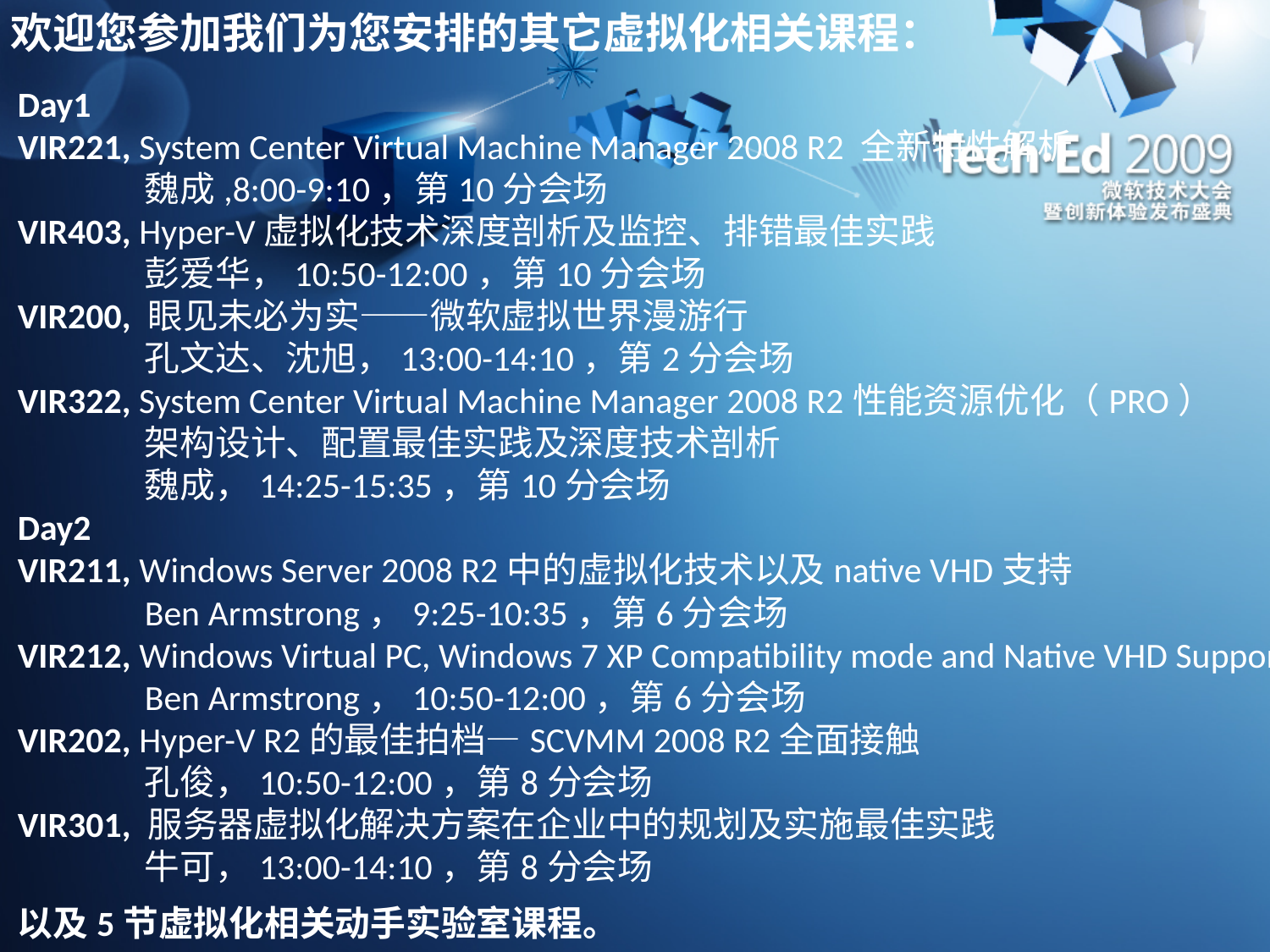

# 欢迎您参加我们为您安排的其它虚拟化相关课程：

Day1
VIR221, System Center Virtual Machine Manager 2008 R2 全新特性解析
	魏成,8:00-9:10，第10分会场
VIR403, Hyper-V虚拟化技术深度剖析及监控、排错最佳实践
	彭爱华，10:50-12:00，第10分会场
VIR200, 眼见未必为实——微软虚拟世界漫游行
	孔文达、沈旭，13:00-14:10，第2分会场
VIR322, System Center Virtual Machine Manager 2008 R2性能资源优化（PRO）
	架构设计、配置最佳实践及深度技术剖析
	魏成，14:25-15:35，第10分会场
Day2
VIR211, Windows Server 2008 R2中的虚拟化技术以及native VHD支持
	Ben Armstrong，9:25-10:35，第6分会场
VIR212, Windows Virtual PC, Windows 7 XP Compatibility mode and Native VHD Support
	Ben Armstrong，10:50-12:00，第6分会场
VIR202, Hyper-V R2的最佳拍档—SCVMM 2008 R2全面接触
	孔俊，10:50-12:00，第8分会场
VIR301, 服务器虚拟化解决方案在企业中的规划及实施最佳实践
	牛可，13:00-14:10，第8分会场

以及5节虚拟化相关动手实验室课程。